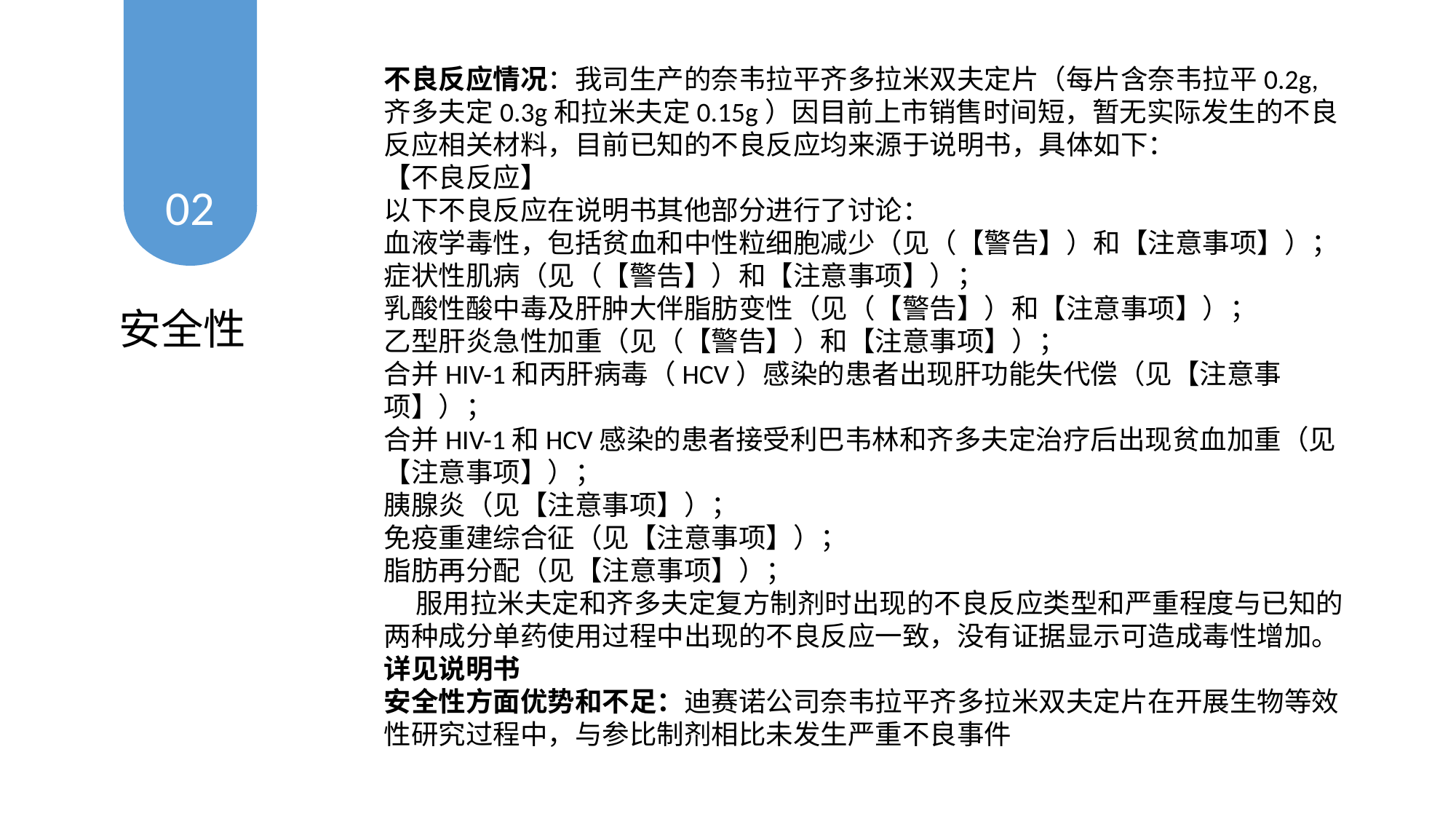

不良反应情况：我司生产的奈韦拉平齐多拉米双夫定片（每片含奈韦拉平0.2g, 齐多夫定0.3g和拉米夫定0.15g）因目前上市销售时间短，暂无实际发生的不良反应相关材料，目前已知的不良反应均来源于说明书，具体如下：
【不良反应】
以下不良反应在说明书其他部分进行了讨论：
血液学毒性，包括贫血和中性粒细胞减少（见（【警告】）和【注意事项】）；
症状性肌病（见（【警告】）和【注意事项】）；
乳酸性酸中毒及肝肿大伴脂肪变性（见（【警告】）和【注意事项】）；
乙型肝炎急性加重（见（【警告】）和【注意事项】）；
合并HIV-1和丙肝病毒（HCV）感染的患者出现肝功能失代偿（见【注意事项】）；
合并HIV-1和HCV感染的患者接受利巴韦林和齐多夫定治疗后出现贫血加重（见【注意事项】）；
胰腺炎（见【注意事项】）；
免疫重建综合征（见【注意事项】）；
脂肪再分配（见【注意事项】）；
    服用拉米夫定和齐多夫定复方制剂时出现的不良反应类型和严重程度与已知的两种成分单药使用过程中出现的不良反应一致，没有证据显示可造成毒性增加。详见说明书
安全性方面优势和不足：迪赛诺公司奈韦拉平齐多拉米双夫定片在开展生物等效性研究过程中，与参比制剂相比未发生严重不良事件
02
安全性